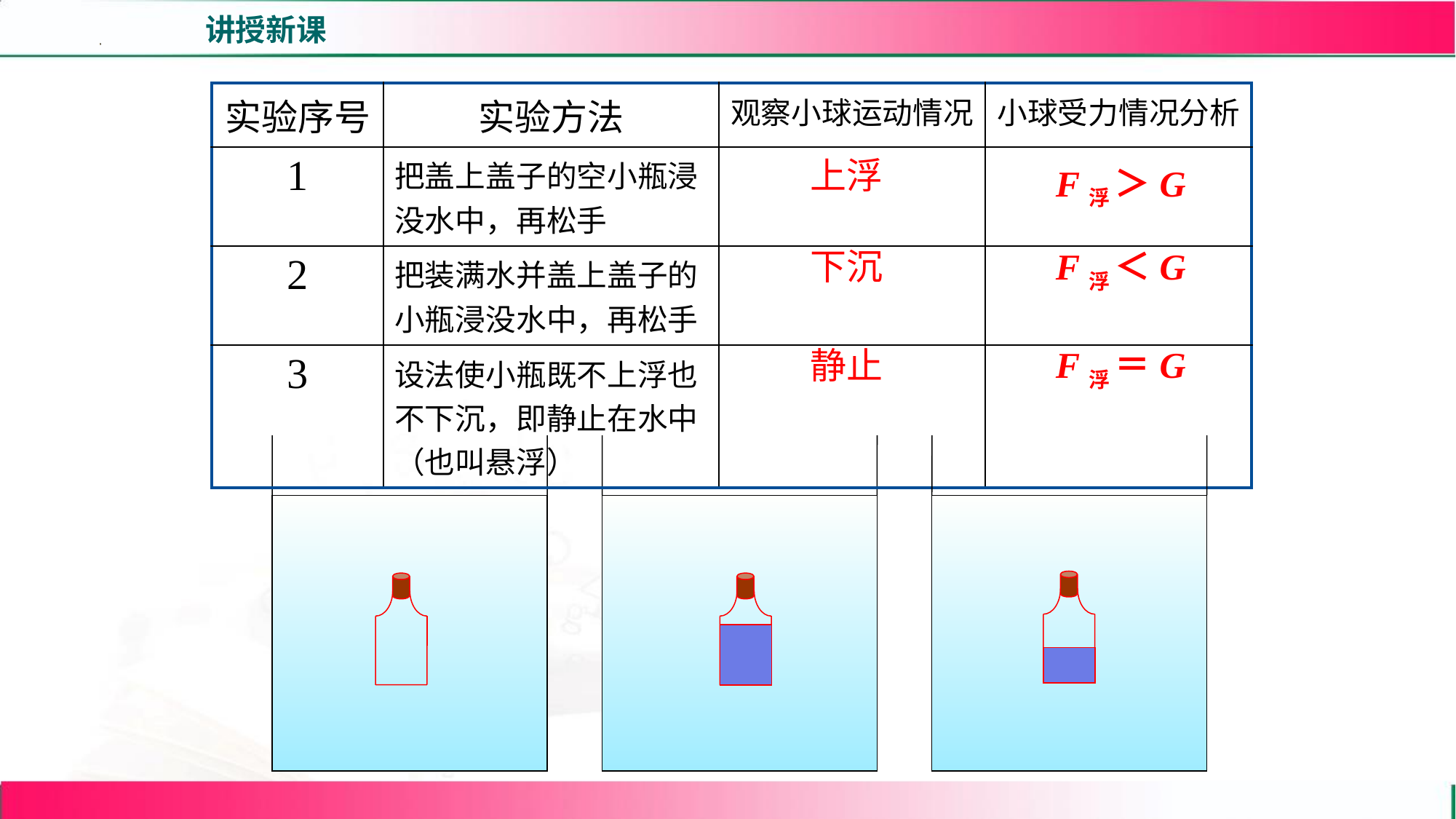

讲授新课
| 实验序号 | 实验方法 | 观察小球运动情况 | 小球受力情况分析 |
| --- | --- | --- | --- |
| 1 | 把盖上盖子的空小瓶浸没水中，再松手 |  |  |
| 2 | 把装满水并盖上盖子的小瓶浸没水中，再松手 |  |  |
| 3 | 设法使小瓶既不上浮也不下沉，即静止在水中（也叫悬浮） |  |  |
上浮
F浮 ＞G
下沉
F浮 ＜G
F浮 ＝G
静止